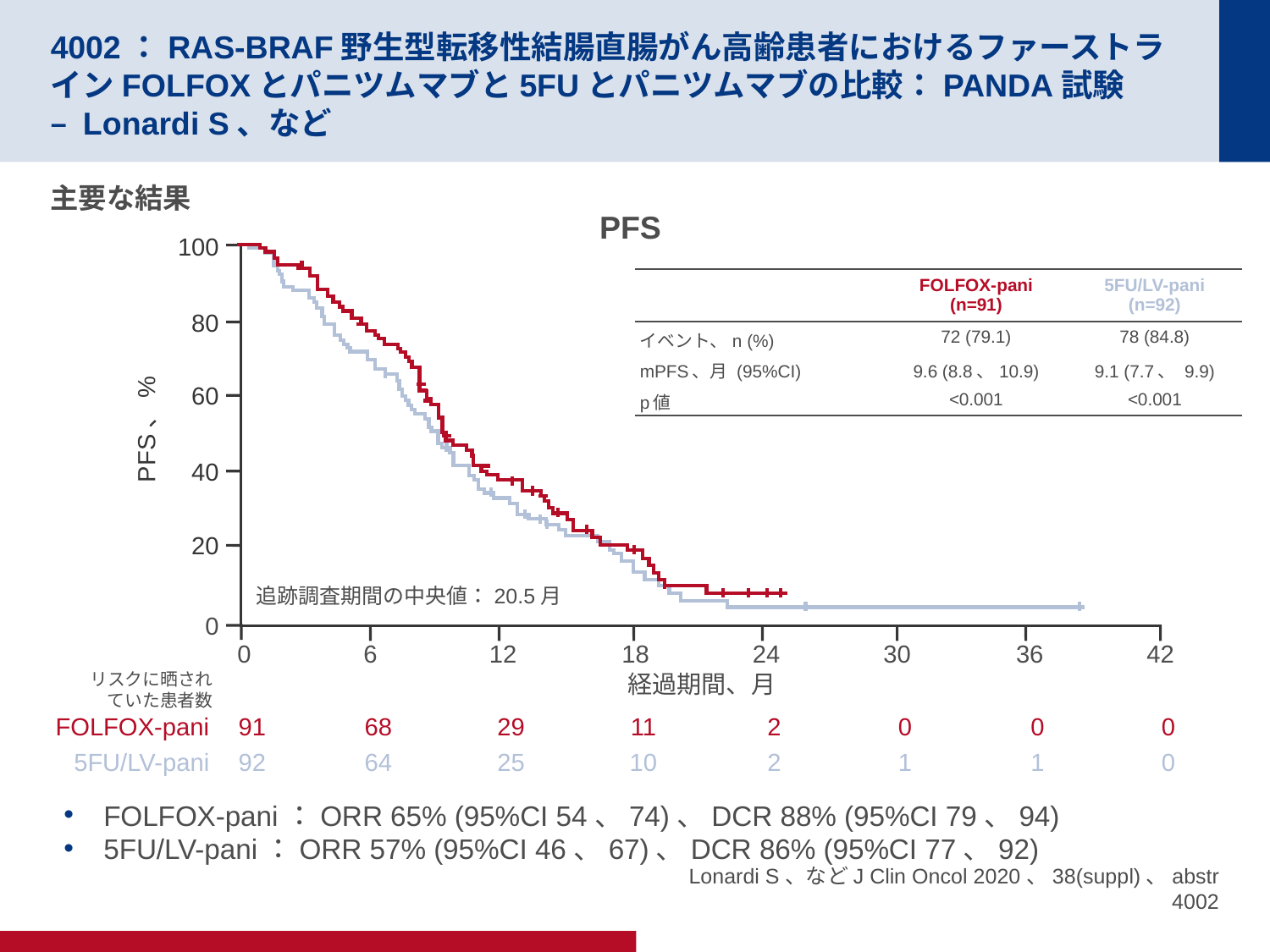

# 4002：RAS-BRAF野生型転移性結腸直腸がん高齢患者におけるファーストラインFOLFOXとパニツムマブと5FUとパニツムマブの比較：PANDA試験 – Lonardi S、など
主要な結果

PFS
100

80

60

PFS、%
40

20

0

0
6
12
18
24
30
36
42
リスクに晒されていた患者数
経過期間、月
FOLFOX-pani
91
68
29
11
2
0
0
0
5FU/LV-pani
92
64
25
10
2
1
1
0
|  | FOLFOX-pani (n=91) | 5FU/LV-pani (n=92) |
| --- | --- | --- |
| イベント、n (%) | 72 (79.1) | 78 (84.8) |
| mPFS、月 (95%CI) | 9.6 (8.8、10.9) | 9.1 (7.7、 9.9) |
| p値 | <0.001 | <0.001 |
追跡調査期間の中央値：20.5月
FOLFOX-pani：ORR 65% (95%CI 54、74)、DCR 88% (95%CI 79、94)
5FU/LV-pani：ORR 57% (95%CI 46、67)、DCR 86% (95%CI 77、92)
Lonardi S、などJ Clin Oncol 2020、38(suppl)、abstr 4002